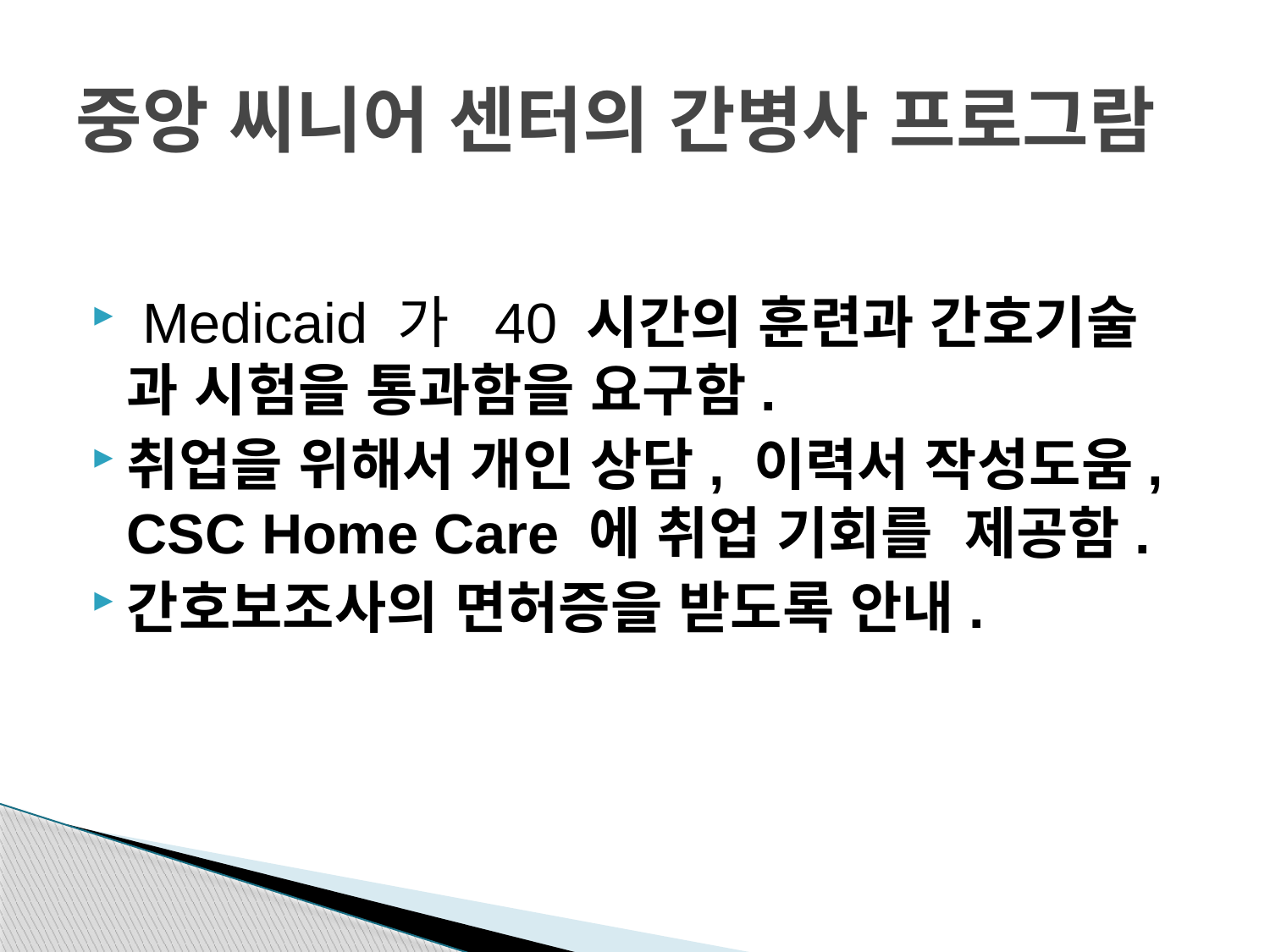

# 중앙 씨니어 센터의 간병사 프로그람

 Medicaid 가  40 시간의 훈련과 간호기술 과 시험을 통과함을 요구함.
취업을 위해서 개인 상담, 이력서 작성도움, CSC Home Care 에 취업 기회를  제공함.
간호보조사의 면허증을 받도록 안내.